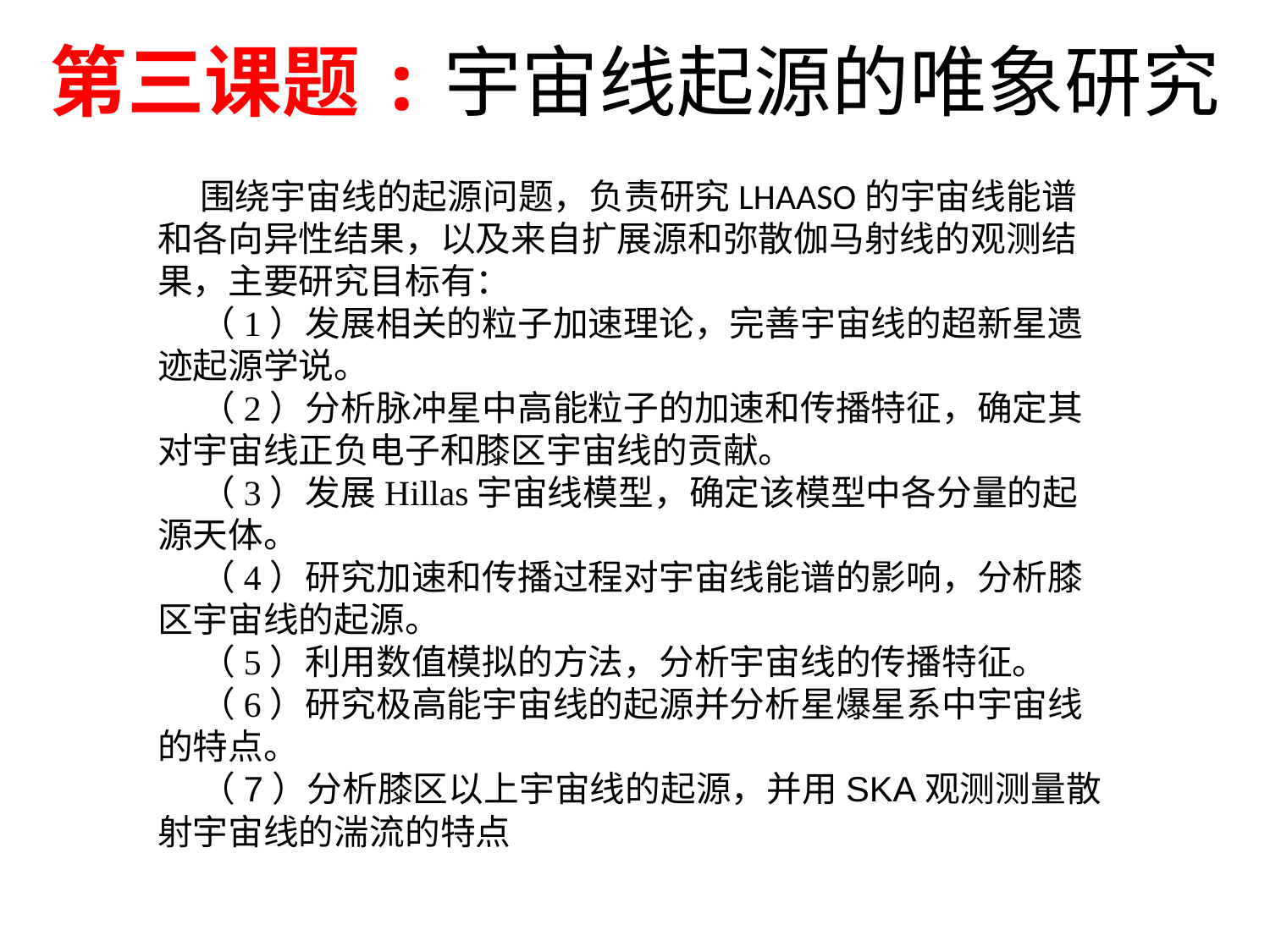

# 第三课题:宇宙线起源的唯象研究
围绕宇宙线的起源问题，负责研究LHAASO的宇宙线能谱和各向异性结果，以及来自扩展源和弥散伽马射线的观测结果，主要研究目标有：
（1）发展相关的粒子加速理论，完善宇宙线的超新星遗迹起源学说。
（2）分析脉冲星中高能粒子的加速和传播特征，确定其对宇宙线正负电子和膝区宇宙线的贡献。
（3）发展Hillas宇宙线模型，确定该模型中各分量的起源天体。
（4）研究加速和传播过程对宇宙线能谱的影响，分析膝区宇宙线的起源。
（5）利用数值模拟的方法，分析宇宙线的传播特征。
（6）研究极高能宇宙线的起源并分析星爆星系中宇宙线的特点。
（7）分析膝区以上宇宙线的起源，并用SKA观测测量散射宇宙线的湍流的特点